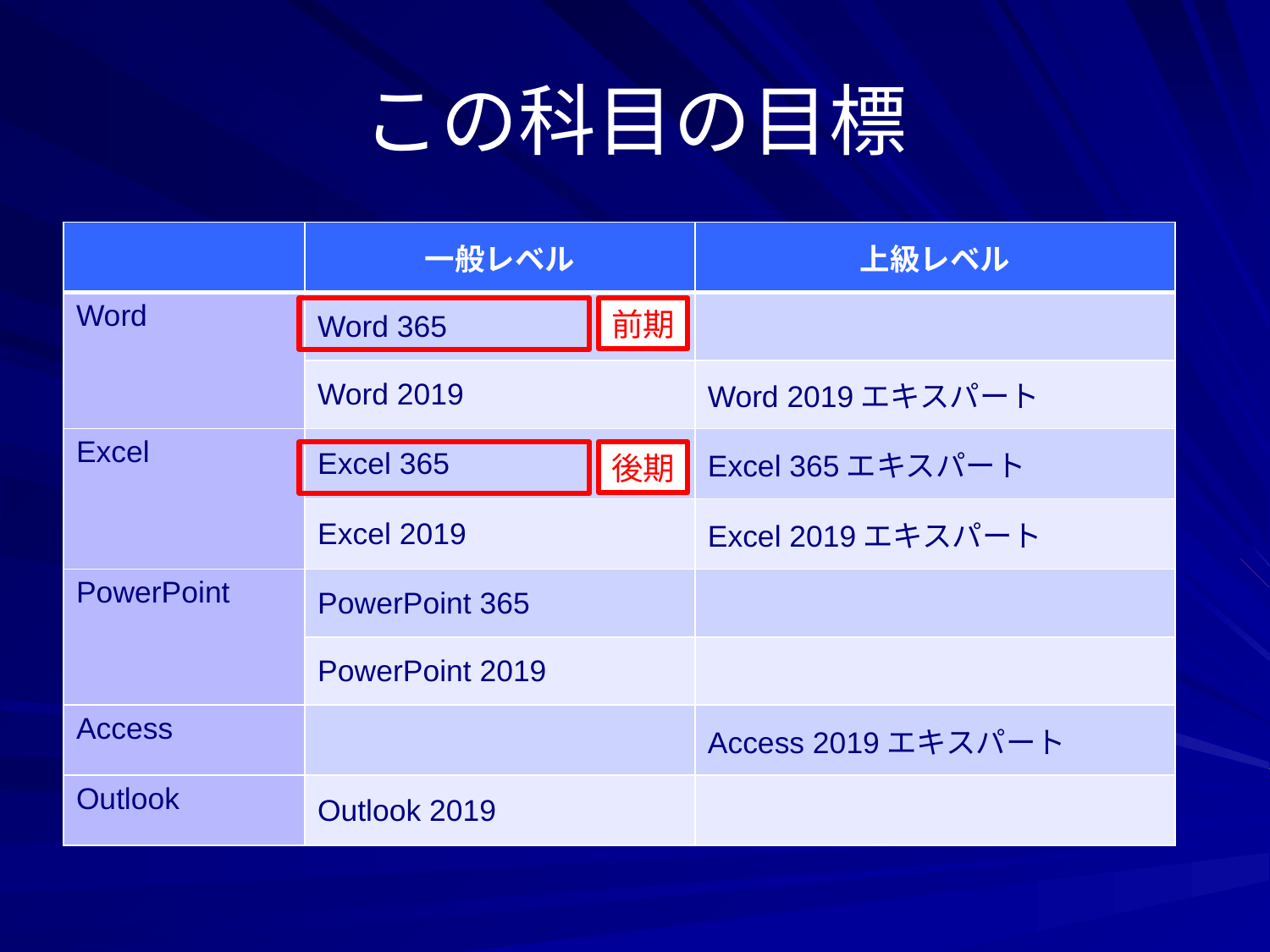

# この科目の目標
|  | 一般レベル | 上級レベル |
| --- | --- | --- |
| Word | Word 365 |  |
|  | Word 2019 | Word 2019エキスパート |
| Excel | Excel 365 | Excel 365エキスパート |
| Excel | Excel 2019 | Excel 2019エキスパート |
| PowerPoint | PowerPoint 365 |  |
|  | PowerPoint 2019 |  |
| Access |  | Access 2019エキスパート |
| Outlook | Outlook 2019 |  |

前期

後期